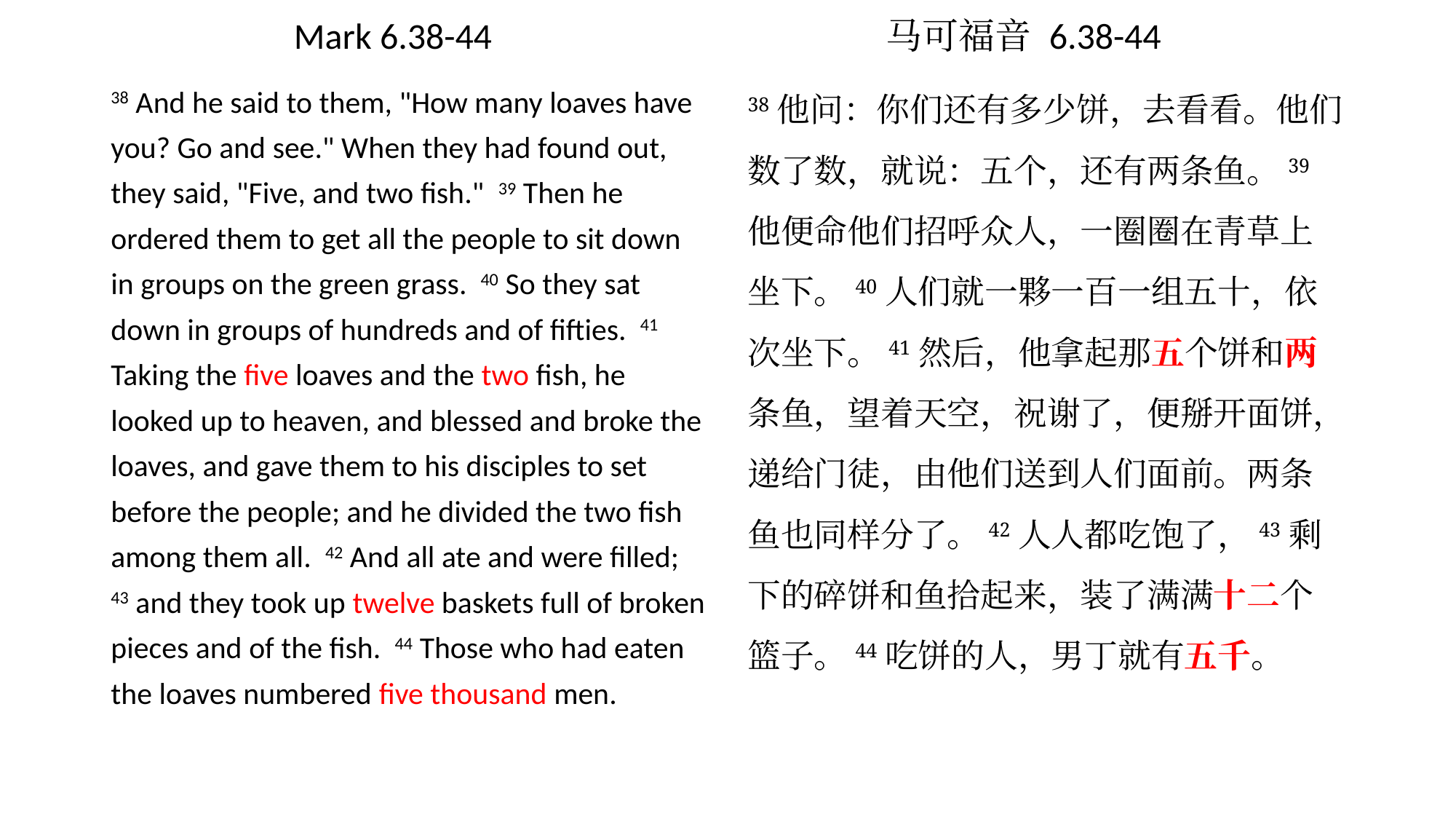

# Mark 6.38-44                                               马可福音 6.38-44
38他问：你们还有多少饼，去看看。他们数了数，就说：五个，还有两条鱼。39他便命他们招呼众人，一圈圈在青草上坐下。40人们就一夥一百一组五十，依次坐下。41然后，他拿起那五个饼和两条鱼，望着天空，祝谢了，便掰开面饼，递给门徒，由他们送到人们面前。两条鱼也同样分了。42人人都吃饱了，43剩下的碎饼和鱼拾起来，装了满满十二个篮子。44吃饼的人，男丁就有五千。
38 And he said to them, "How many loaves have you? Go and see." When they had found out, they said, "Five, and two fish."  39 Then he ordered them to get all the people to sit down in groups on the green grass.  40 So they sat down in groups of hundreds and of fifties.  41 Taking the five loaves and the two fish, he looked up to heaven, and blessed and broke the loaves, and gave them to his disciples to set before the people; and he divided the two fish among them all.  42 And all ate and were filled;  43 and they took up twelve baskets full of broken pieces and of the fish.  44 Those who had eaten the loaves numbered five thousand men.